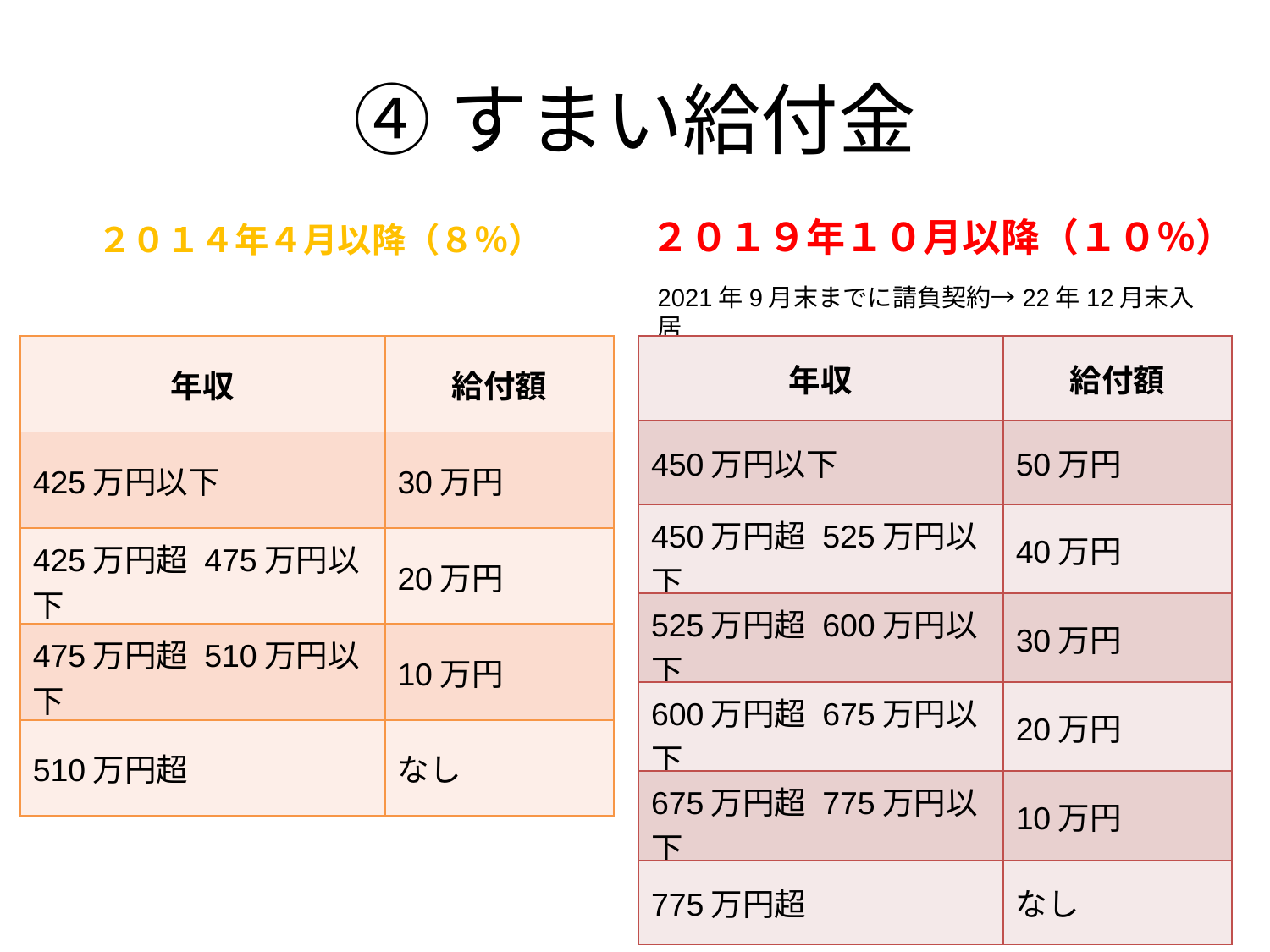

# ④すまい給付金
２０１９年１０月以降（１０％）
２０１４年４月以降（８％）
2021年9月末までに請負契約→22年12月末入居
2021年9月
| 年収 | 給付額 |
| --- | --- |
| 450万円以下 | 50万円 |
| 450万円超 525万円以下 | 40万円 |
| 525万円超 600万円以下 | 30万円 |
| 600万円超 675万円以下 | 20万円 |
| 675万円超 775万円以下 | 10万円 |
| 775万円超 | なし |
| 年収 | 給付額 |
| --- | --- |
| 425万円以下 | 30万円 |
| 425万円超 475万円以下 | 20万円 |
| 475万円超 510万円以下 | 10万円 |
| 510万円超 | なし |
11